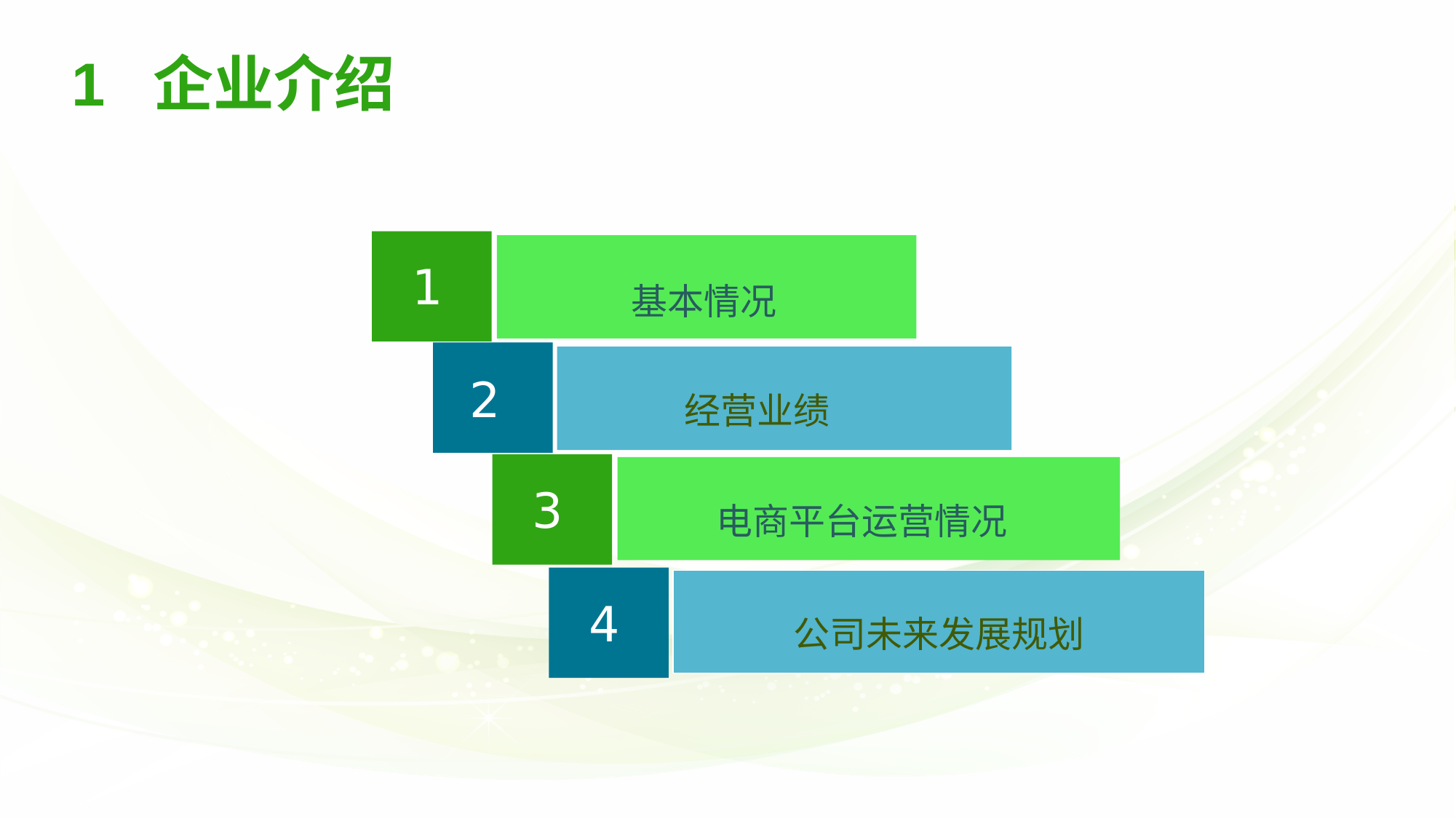

1  企业介绍

1

基本情况

2

经营业绩

3

电商平台运营情况

4

公司未来发展规划